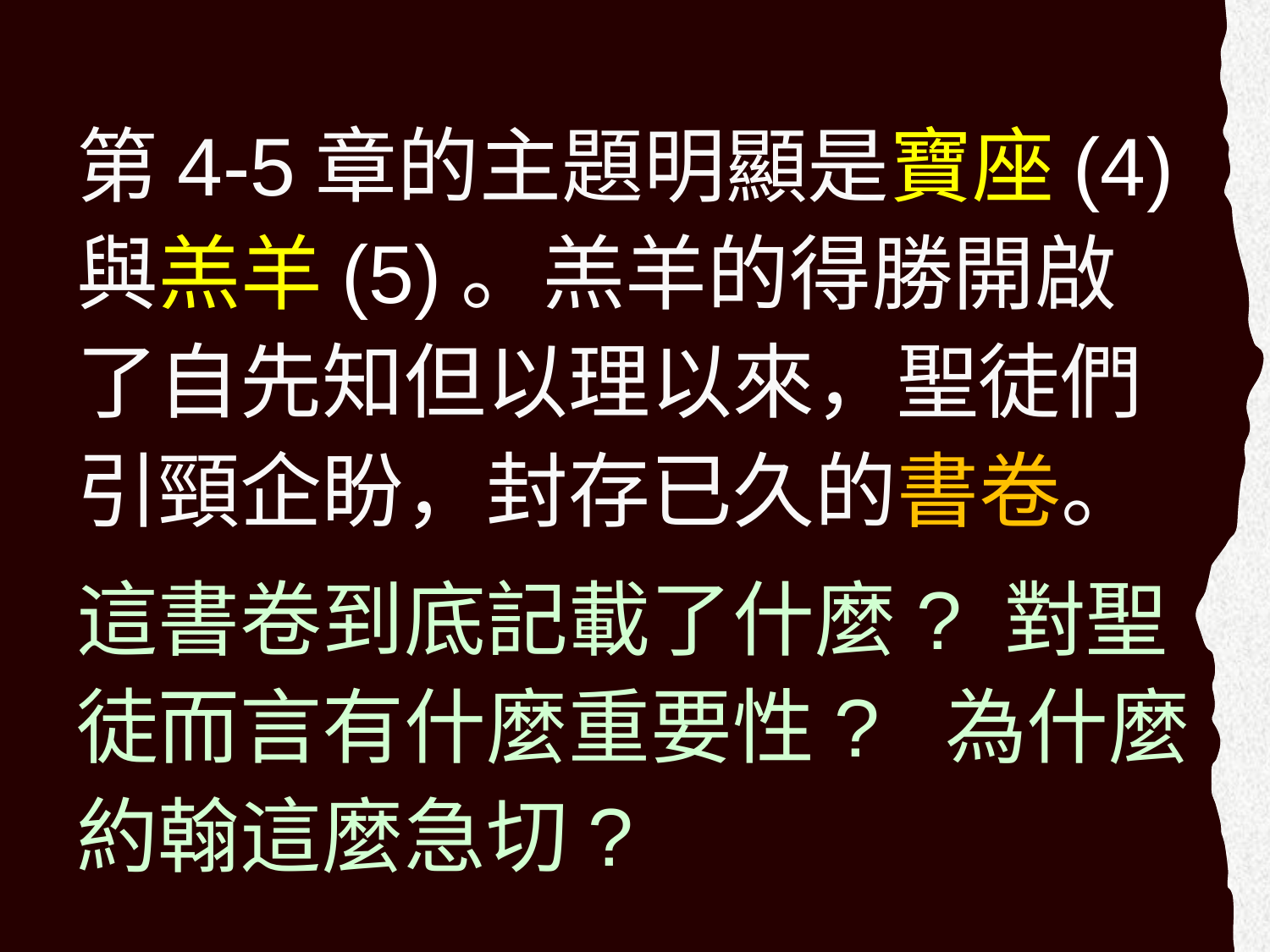

第4-5章的主題明顯是寶座(4)與羔羊(5)。羔羊的得勝開啟了自先知但以理以來，聖徒們引頸企盼，封存已久的書卷。
這書卷到底記載了什麼? 對聖徒而言有什麼重要性?  為什麼約翰這麼急切?